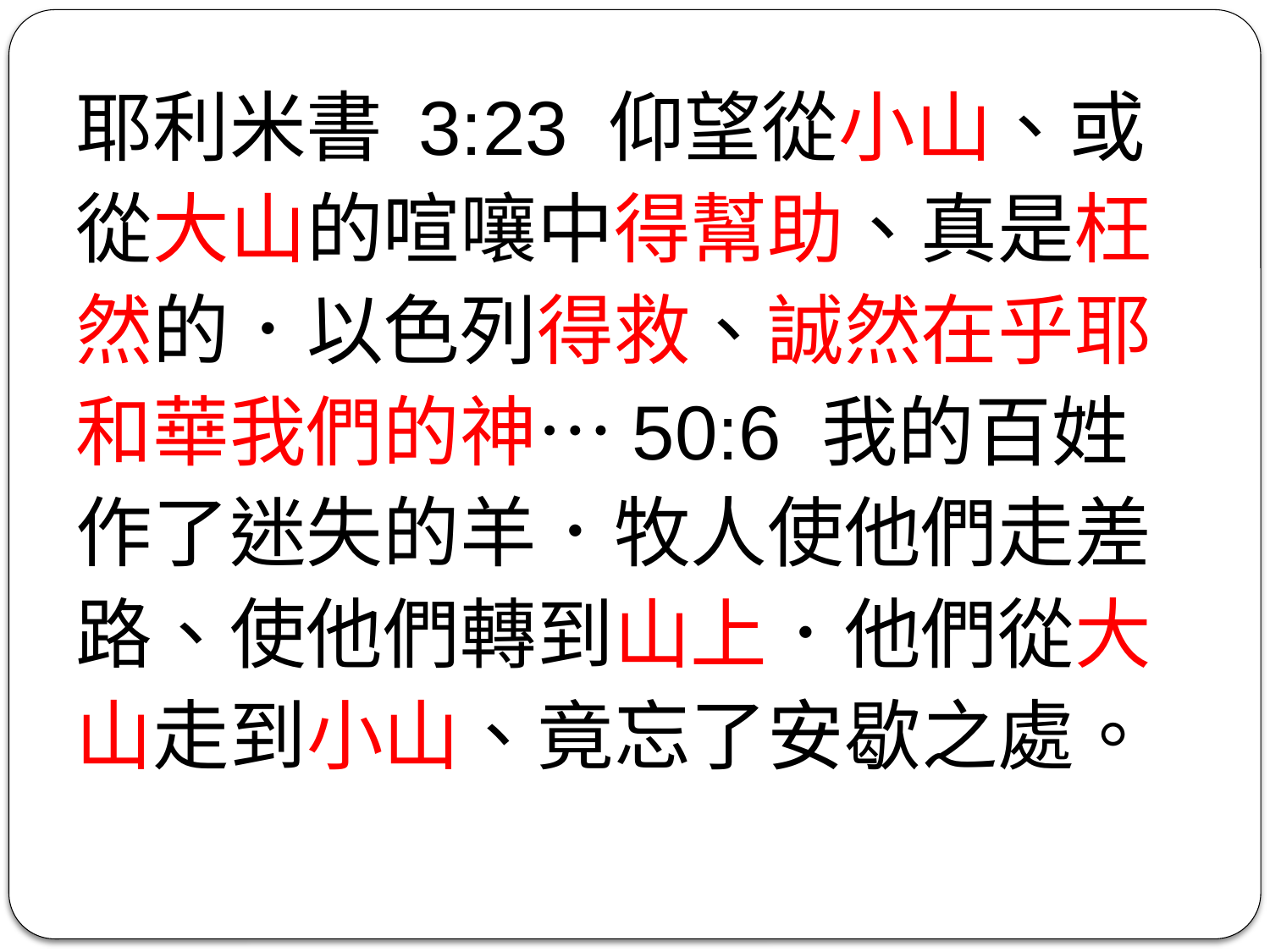

耶利米書 3:23 仰望從小山、或從大山的喧嚷中得幫助、真是枉然的．以色列得救、誠然在乎耶和華我們的神…50:6 我的百姓作了迷失的羊．牧人使他們走差路、使他們轉到山上．他們從大山走到小山、竟忘了安歇之處。